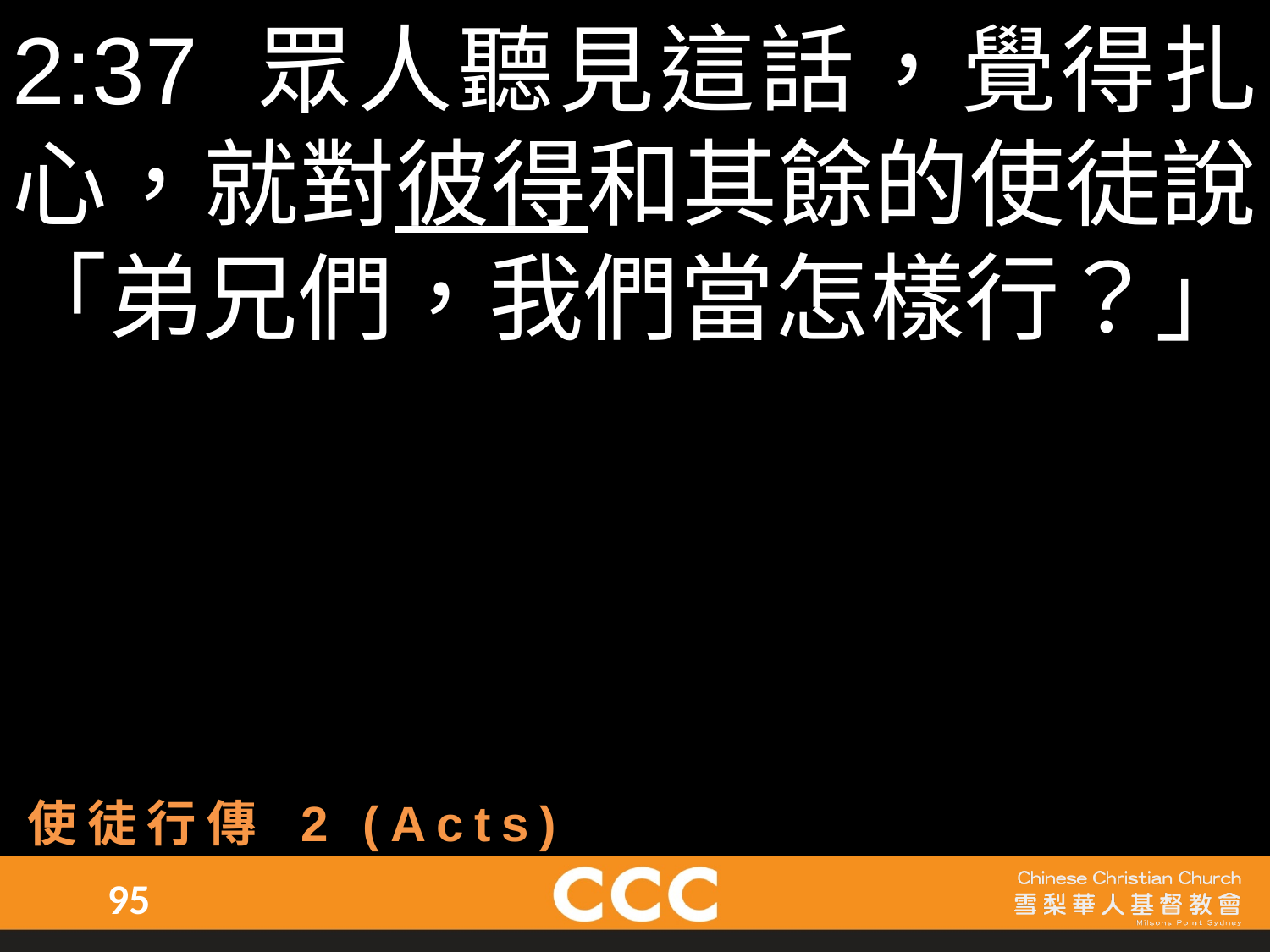

2:37 眾人聽見這話，覺得扎心，就對彼得和其餘的使徒說：「弟兄們，我們當怎樣行？」
使徒行傳 2 (Acts)
95